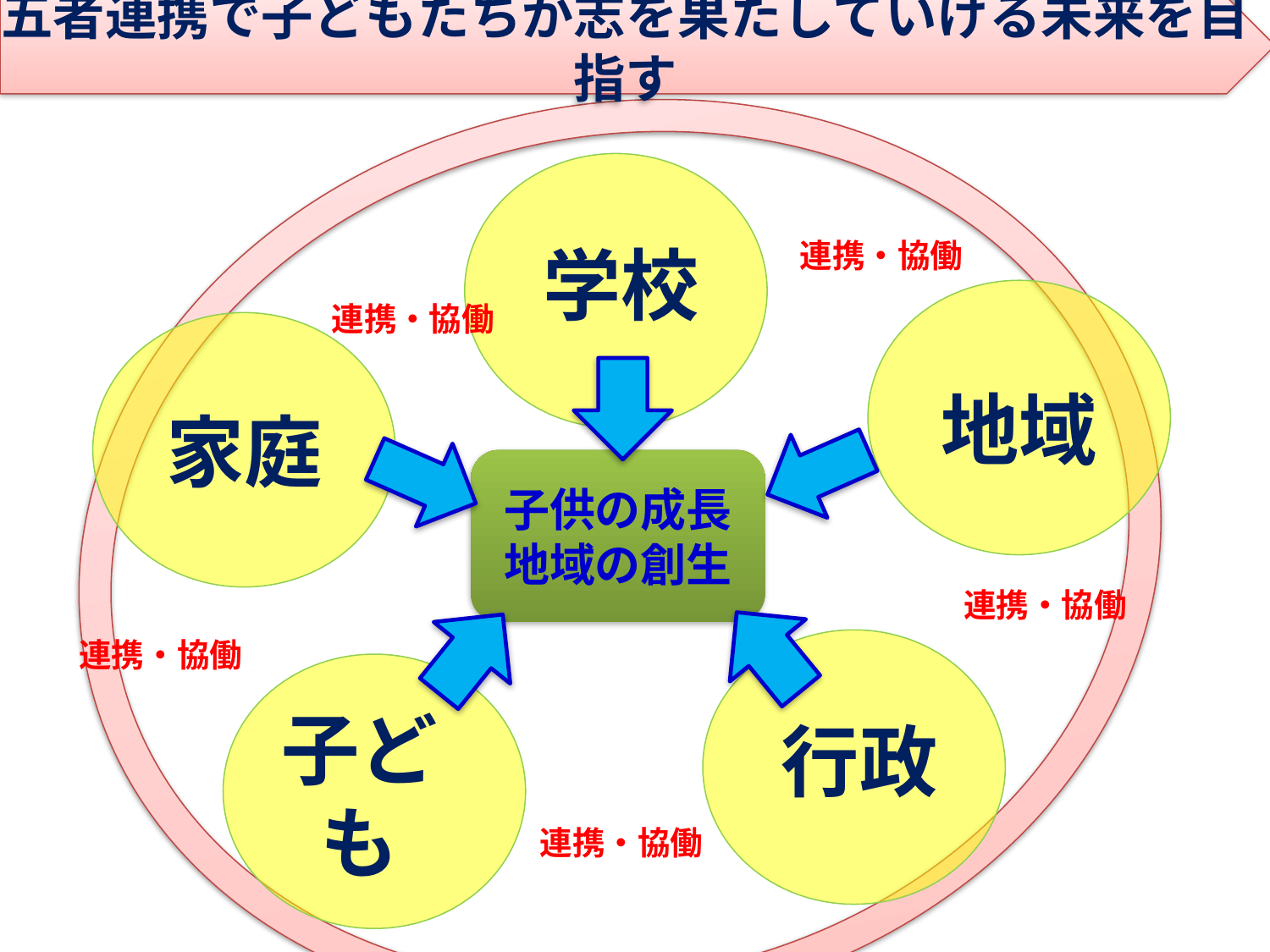

五者連携で子どもたちが志を果たしていける未来を目指す

連携・協働
学校

連携・協働

地域
家庭

子供の成長
地域の創生
連携・協働

連携・協働

行政
子ども
連携・協働